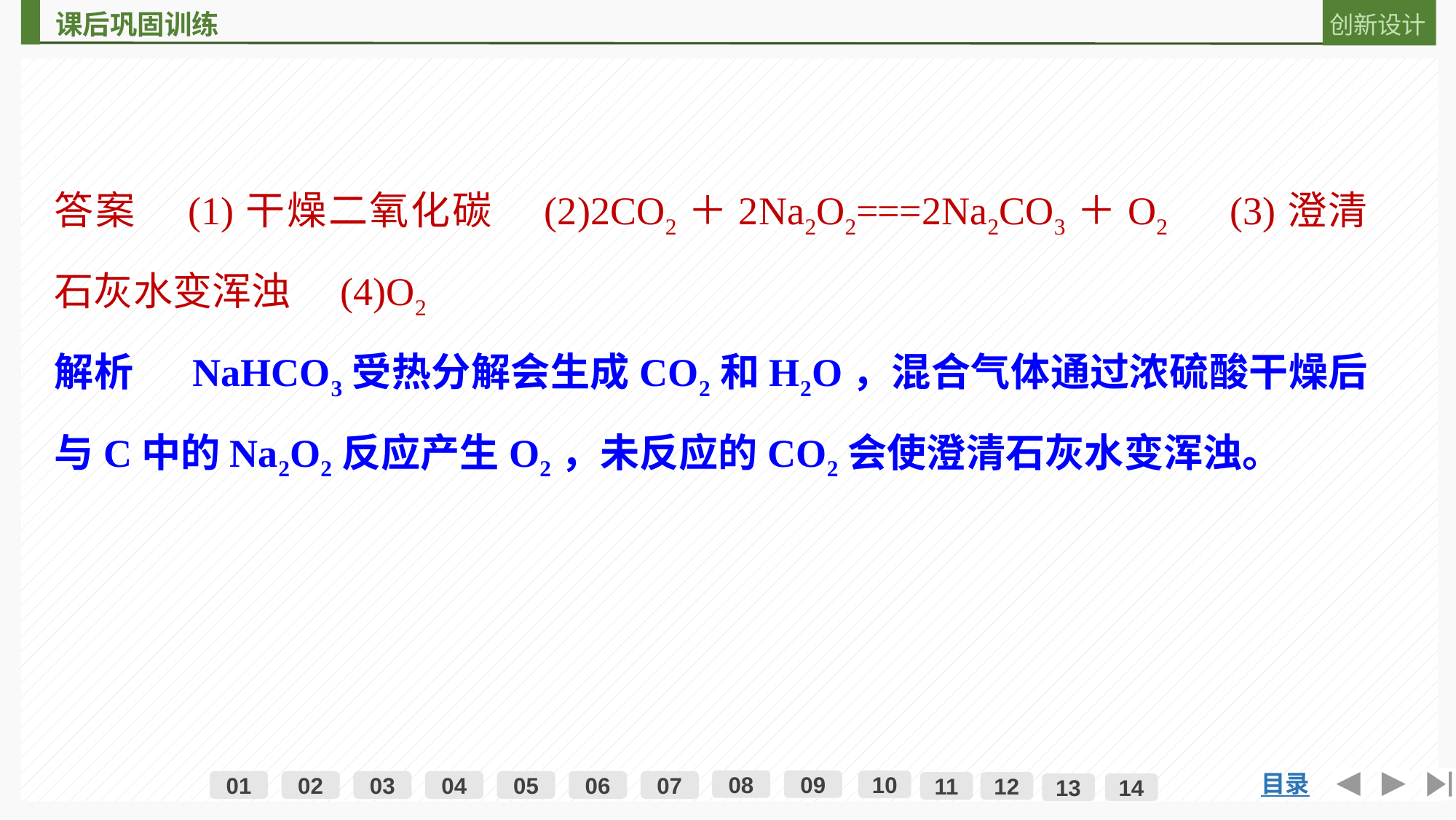

答案　(1)干燥二氧化碳　(2)2CO2＋2Na2O2===2Na2CO3＋O2　(3)澄清石灰水变浑浊　(4)O2
解析　 NaHCO3受热分解会生成CO2和H2O，混合气体通过浓硫酸干燥后与C中的Na2O2反应产生O2，未反应的CO2会使澄清石灰水变浑浊。